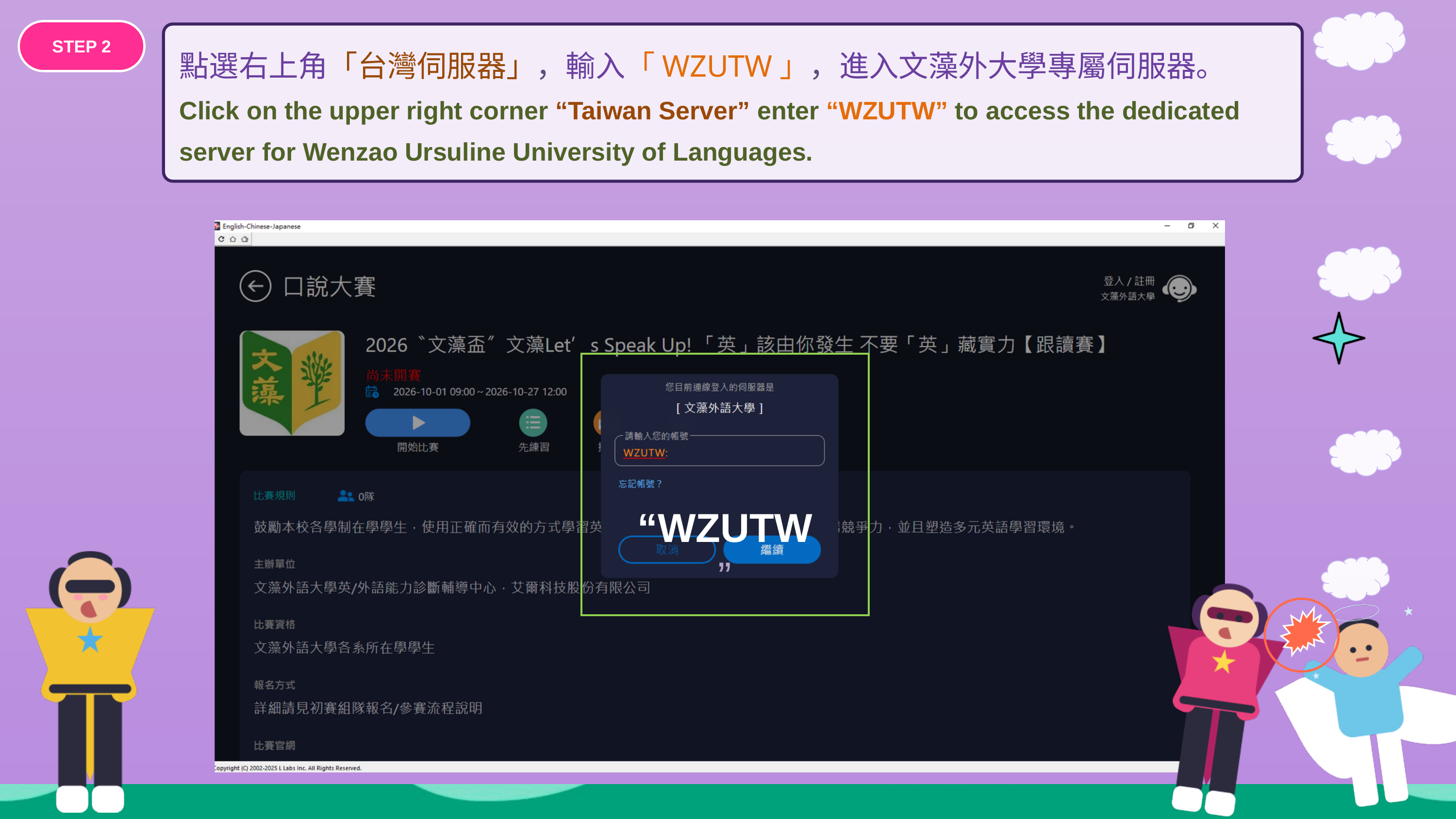

STEP 2

點選右上角「台灣伺服器」，輸入「WZUTW」，進入文藻外大學專屬伺服器。
Click on the upper right corner “Taiwan Server” enter “WZUTW” to access the dedicated server for Wenzao Ursuline University of Languages.

 “WZUTW”